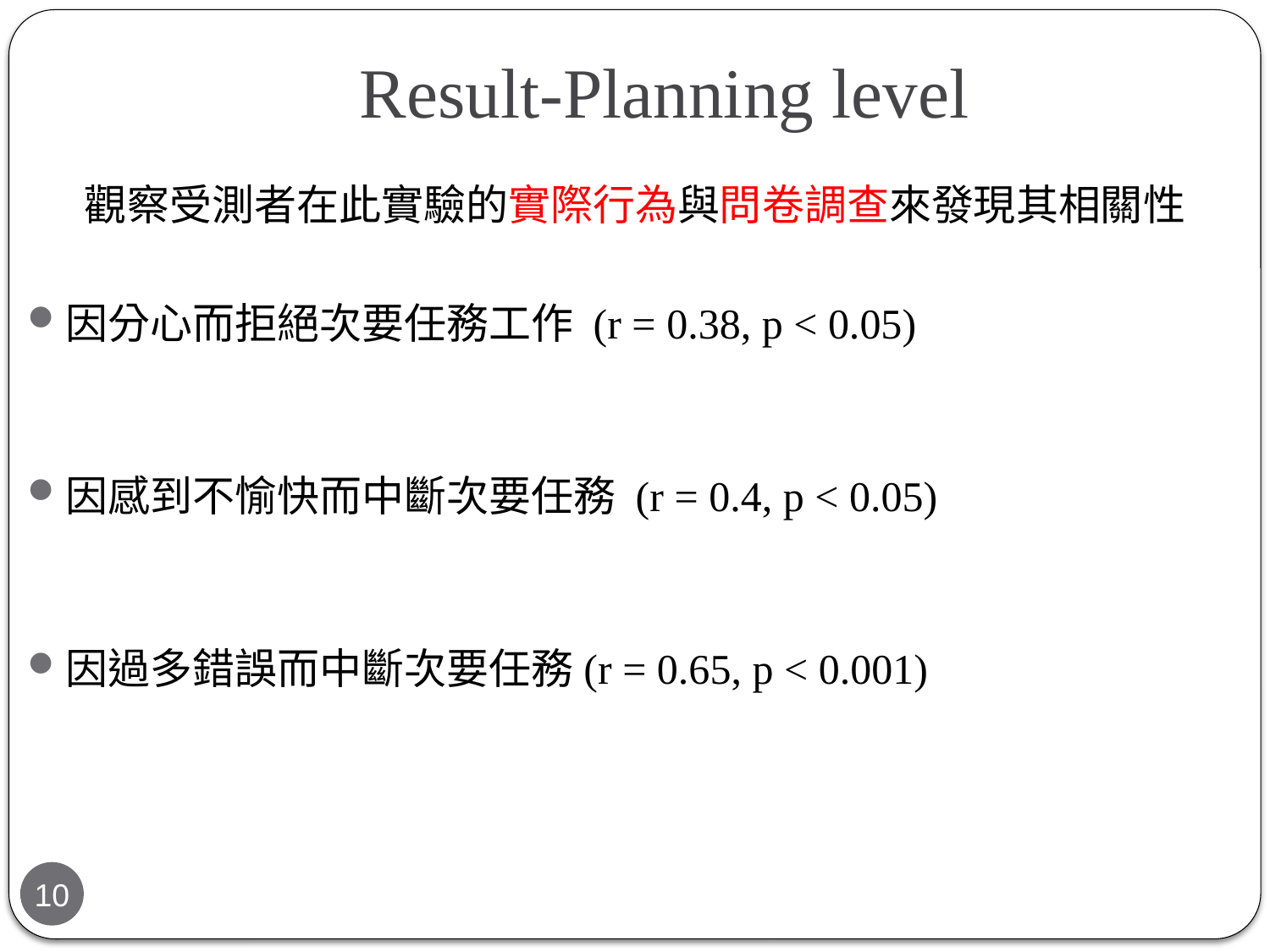

# Result-Planning level
觀察受測者在此實驗的實際行為與問卷調查來發現其相關性

因分心而拒絕次要任務工作 (r = 0.38, p < 0.05)

因感到不愉快而中斷次要任務 (r = 0.4, p < 0.05)

因過多錯誤而中斷次要任務(r = 0.65, p < 0.001)

10